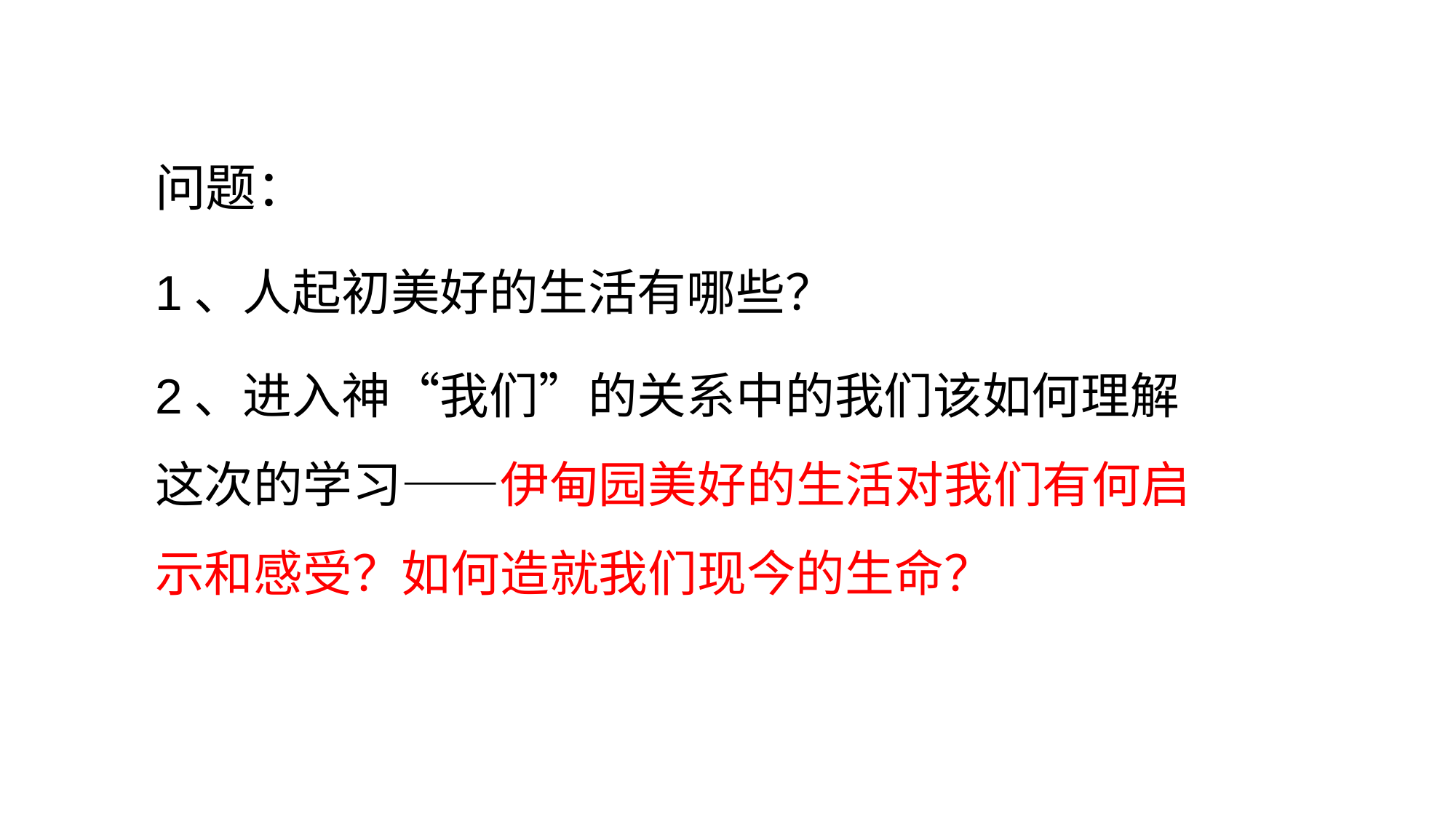

问题：
1、人起初美好的生活有哪些？
2、进入神“我们”的关系中的我们该如何理解这次的学习——伊甸园美好的生活对我们有何启示和感受？如何造就我们现今的生命？